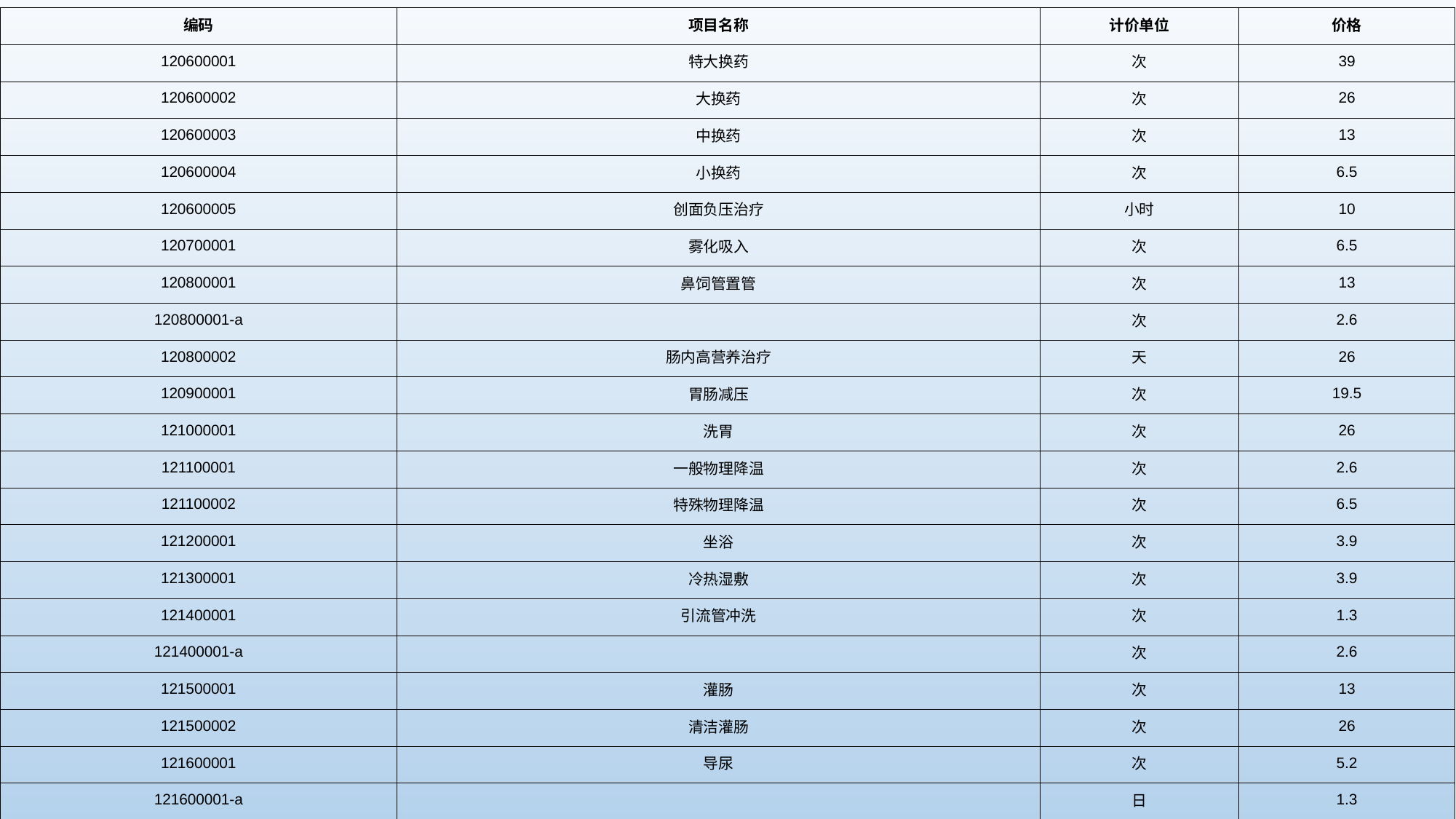

| 编码 | 项目名称 | 计价单位 | 价格 |
| --- | --- | --- | --- |
| 120600001 | 特大换药 | 次 | 39 |
| 120600002 | 大换药 | 次 | 26 |
| 120600003 | 中换药 | 次 | 13 |
| 120600004 | 小换药 | 次 | 6.5 |
| 120600005 | 创面负压治疗 | 小时 | 10 |
| 120700001 | 雾化吸入 | 次 | 6.5 |
| 120800001 | 鼻饲管置管 | 次 | 13 |
| 120800001-a |  | 次 | 2.6 |
| 120800002 | 肠内高营养治疗 | 天 | 26 |
| 120900001 | 胃肠减压 | 次 | 19.5 |
| 121000001 | 洗胃 | 次 | 26 |
| 121100001 | 一般物理降温 | 次 | 2.6 |
| 121100002 | 特殊物理降温 | 次 | 6.5 |
| 121200001 | 坐浴 | 次 | 3.9 |
| 121300001 | 冷热湿敷 | 次 | 3.9 |
| 121400001 | 引流管冲洗 | 次 | 1.3 |
| 121400001-a |  | 次 | 2.6 |
| 121500001 | 灌肠 | 次 | 13 |
| 121500002 | 清洁灌肠 | 次 | 26 |
| 121600001 | 导尿 | 次 | 5.2 |
| 121600001-a |  | 日 | 1.3 |